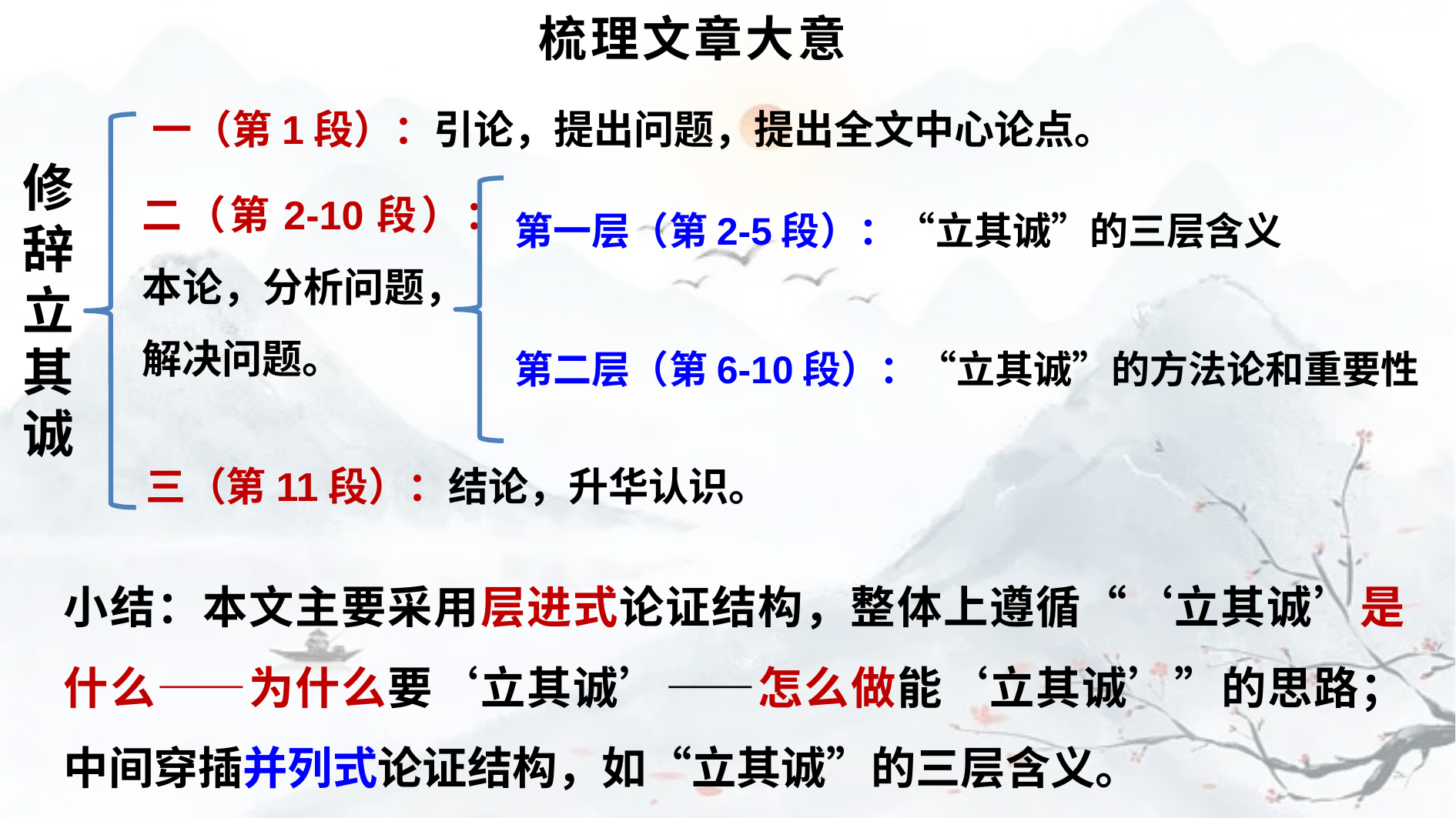

梳理文章大意
一（第1段）：引论，提出问题，提出全文中心论点。

修辞立其诚
二（第2-10段）：本论，分析问题，解决问题。
第一层（第2-5段）：“立其诚”的三层含义

第二层（第6-10段）：“立其诚”的方法论和重要性

三（第11段）：结论，升华认识。
小结：本文主要采用层进式论证结构，整体上遵循“‘立其诚’是什么——为什么要‘立其诚’——怎么做能‘立其诚’”的思路；中间穿插并列式论证结构，如“立其诚”的三层含义。